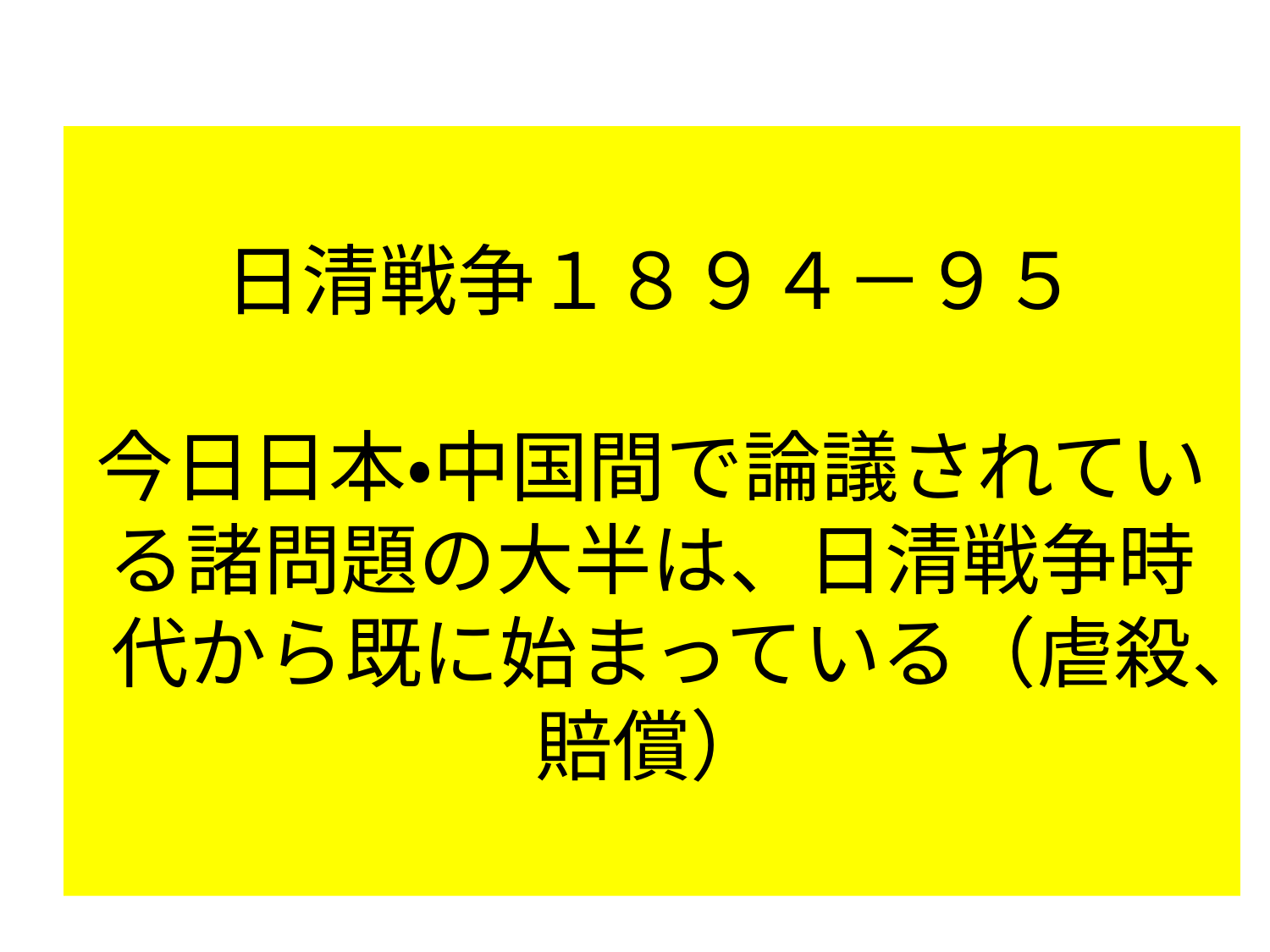

# 日清戦争１８９４－９５ 今日日本・中国間で論議されている諸問題の大半は、日清戦争時代から既に始まっている（虐殺、賠償）